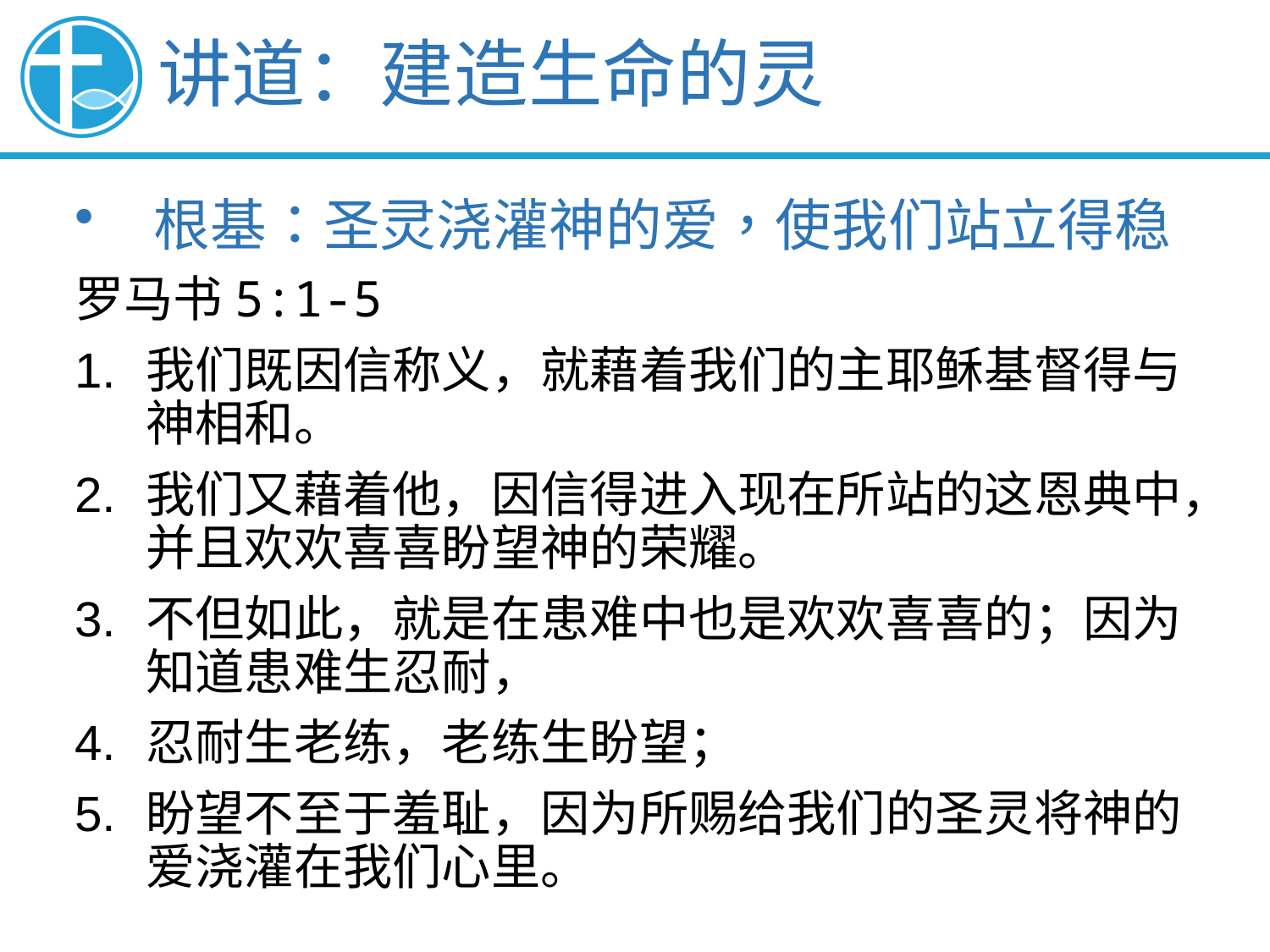

讲道：建造生命的灵
根基：圣灵浇灌神的爱，使我们站立得稳
罗马书5:1-5
我们既因信称义，就藉着我们的主耶稣基督得与神相和。
我们又藉着他，因信得进入现在所站的这恩典中，并且欢欢喜喜盼望神的荣耀。
不但如此，就是在患难中也是欢欢喜喜的；因为知道患难生忍耐，
忍耐生老练，老练生盼望；
盼望不至于羞耻，因为所赐给我们的圣灵将神的爱浇灌在我们心里。